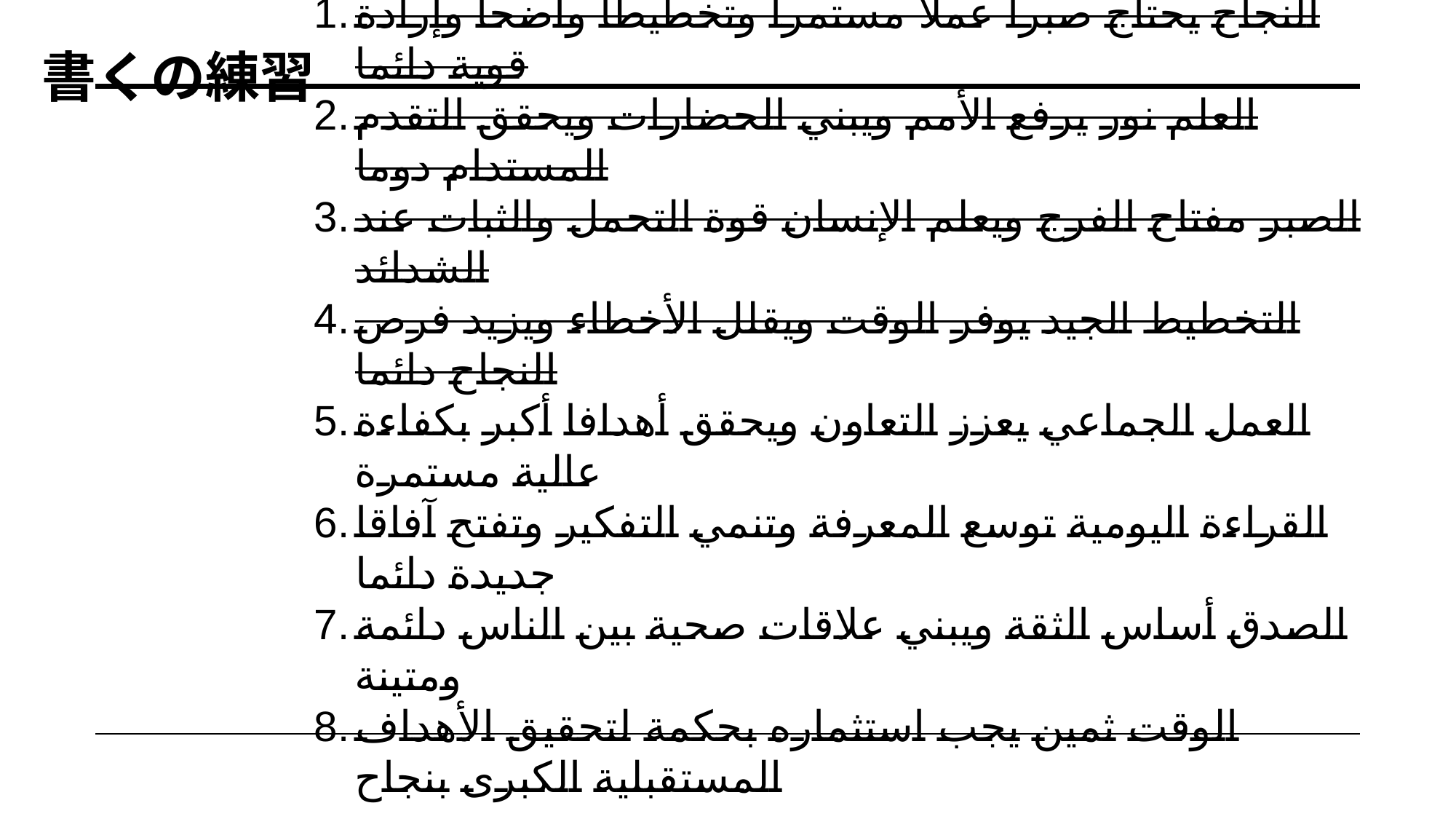

書くの練習
# النجاح يحتاج صبرا عملا مستمرا وتخطيطا واضحا وإرادة قوية دائما
العلم نور يرفع الأمم ويبني الحضارات ويحقق التقدم المستدام دوما
الصبر مفتاح الفرج ويعلم الإنسان قوة التحمل والثبات عند الشدائد
التخطيط الجيد يوفر الوقت ويقلل الأخطاء ويزيد فرص النجاح دائما
العمل الجماعي يعزز التعاون ويحقق أهدافا أكبر بكفاءة عالية مستمرة
القراءة اليومية توسع المعرفة وتنمي التفكير وتفتح آفاقا جديدة دائما
الصدق أساس الثقة ويبني علاقات صحية بين الناس دائمة ومتينة
الوقت ثمين يجب استثماره بحكمة لتحقيق الأهداف المستقبلية الكبرى بنجاح